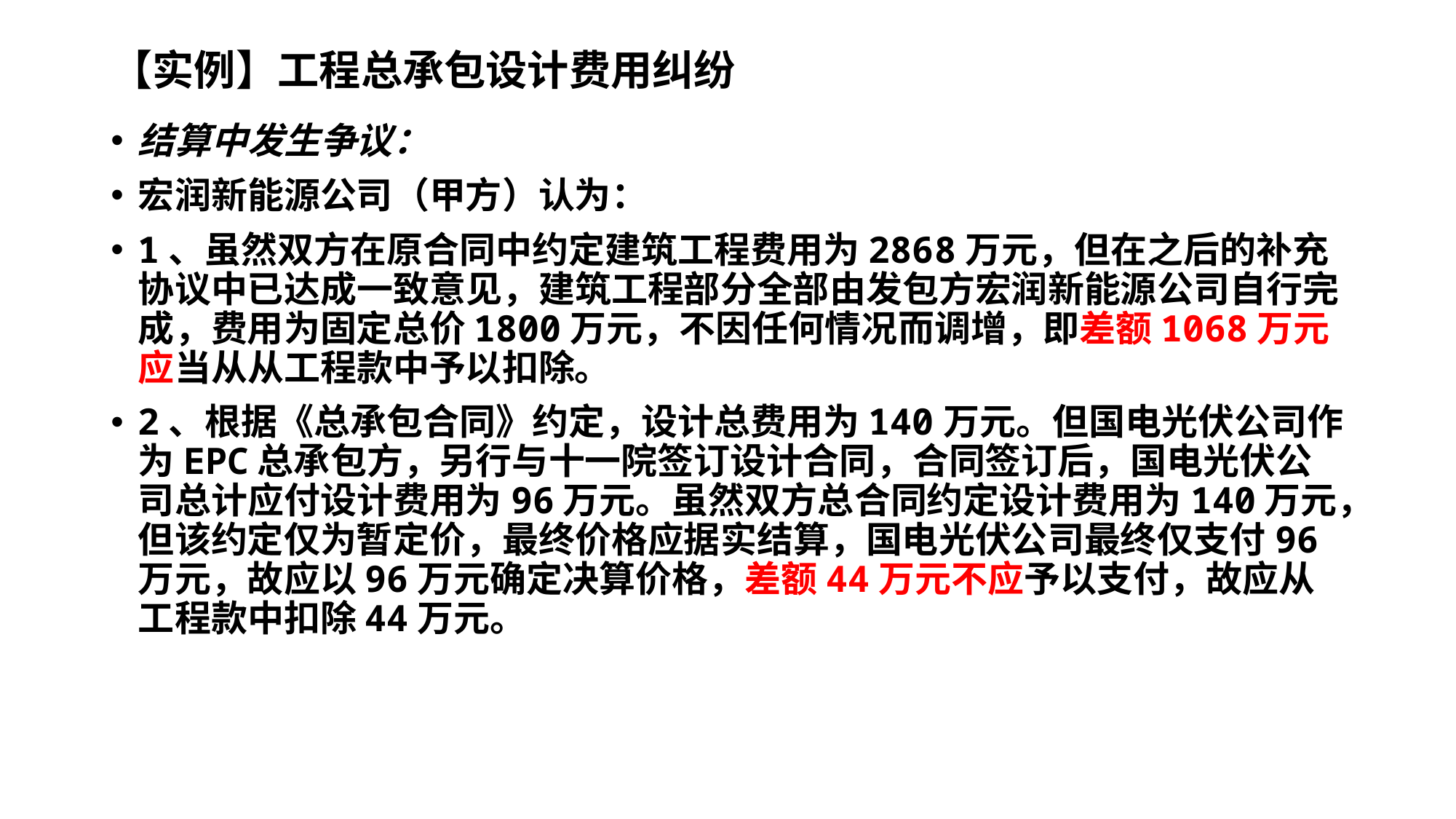

# 【实例】工程总承包设计费用纠纷
结算中发生争议：
宏润新能源公司（甲方）认为：
1、虽然双方在原合同中约定建筑工程费用为2868万元，但在之后的补充协议中已达成一致意见，建筑工程部分全部由发包方宏润新能源公司自行完成，费用为固定总价1800万元，不因任何情况而调增，即差额1068万元应当从从工程款中予以扣除。
2、根据《总承包合同》约定，设计总费用为140万元。但国电光伏公司作为EPC总承包方，另行与十一院签订设计合同，合同签订后，国电光伏公司总计应付设计费用为96万元。虽然双方总合同约定设计费用为140万元，但该约定仅为暂定价，最终价格应据实结算，国电光伏公司最终仅支付96万元，故应以96万元确定决算价格，差额44万元不应予以支付，故应从工程款中扣除44万元。